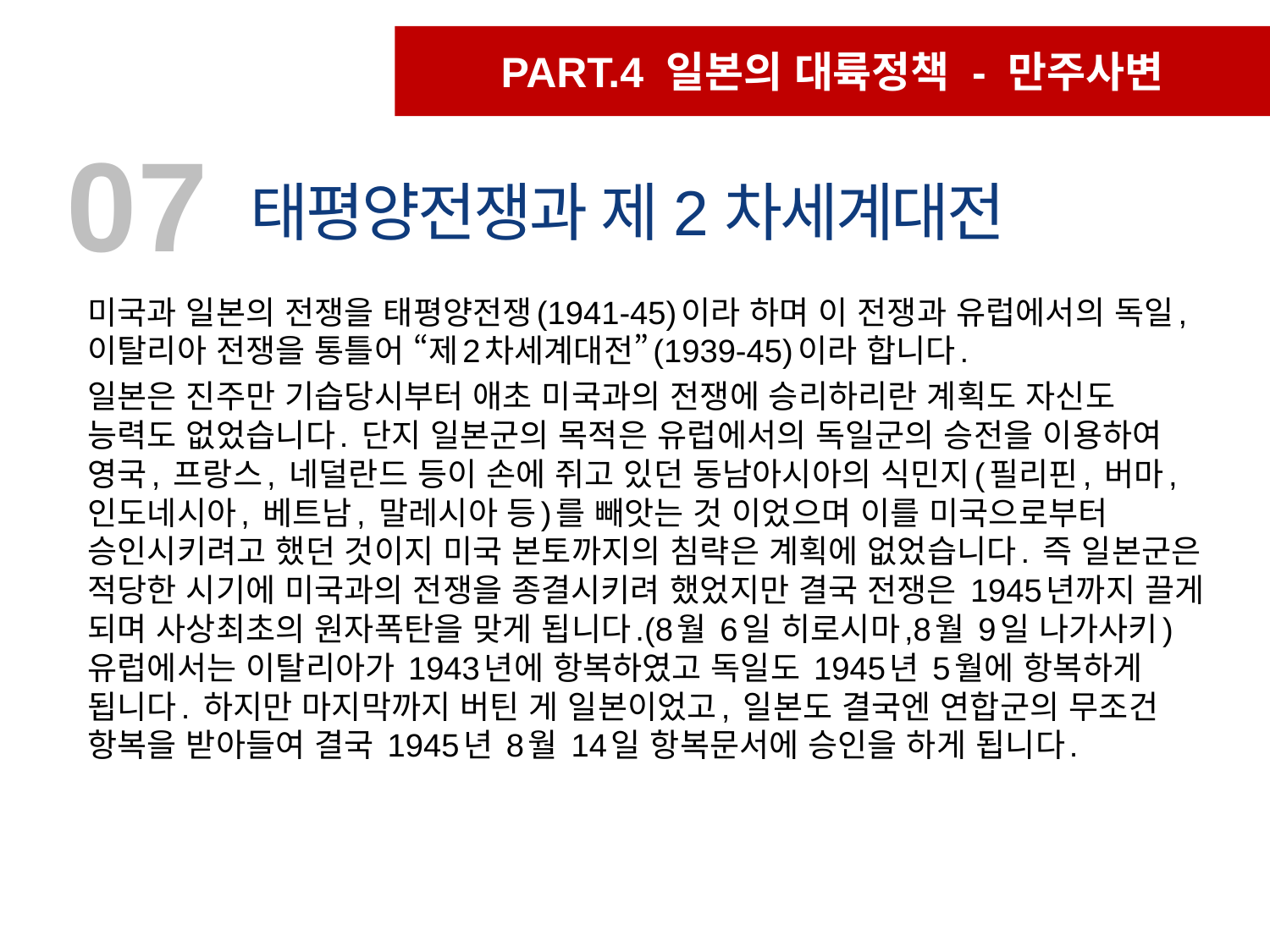

PART.4 일본의 대륙정책 - 만주사변
07
 태평양전쟁과 제2차세계대전
미국과 일본의 전쟁을 태평양전쟁(1941-45)이라 하며 이 전쟁과 유럽에서의 독일, 이탈리아 전쟁을 통틀어 “제2차세계대전”(1939-45)이라 합니다.
일본은 진주만 기습당시부터 애초 미국과의 전쟁에 승리하리란 계획도 자신도 능력도 없었습니다. 단지 일본군의 목적은 유럽에서의 독일군의 승전을 이용하여 영국, 프랑스, 네덜란드 등이 손에 쥐고 있던 동남아시아의 식민지(필리핀, 버마, 인도네시아, 베트남, 말레시아 등)를 빼앗는 것 이었으며 이를 미국으로부터 승인시키려고 했던 것이지 미국 본토까지의 침략은 계획에 없었습니다. 즉 일본군은 적당한 시기에 미국과의 전쟁을 종결시키려 했었지만 결국 전쟁은 1945년까지 끌게 되며 사상최초의 원자폭탄을 맞게 됩니다.(8월 6일 히로시마,8월 9일 나가사키) 유럽에서는 이탈리아가 1943년에 항복하였고 독일도 1945년 5월에 항복하게 됩니다. 하지만 마지막까지 버틴 게 일본이었고, 일본도 결국엔 연합군의 무조건 항복을 받아들여 결국 1945년 8월 14일 항복문서에 승인을 하게 됩니다.